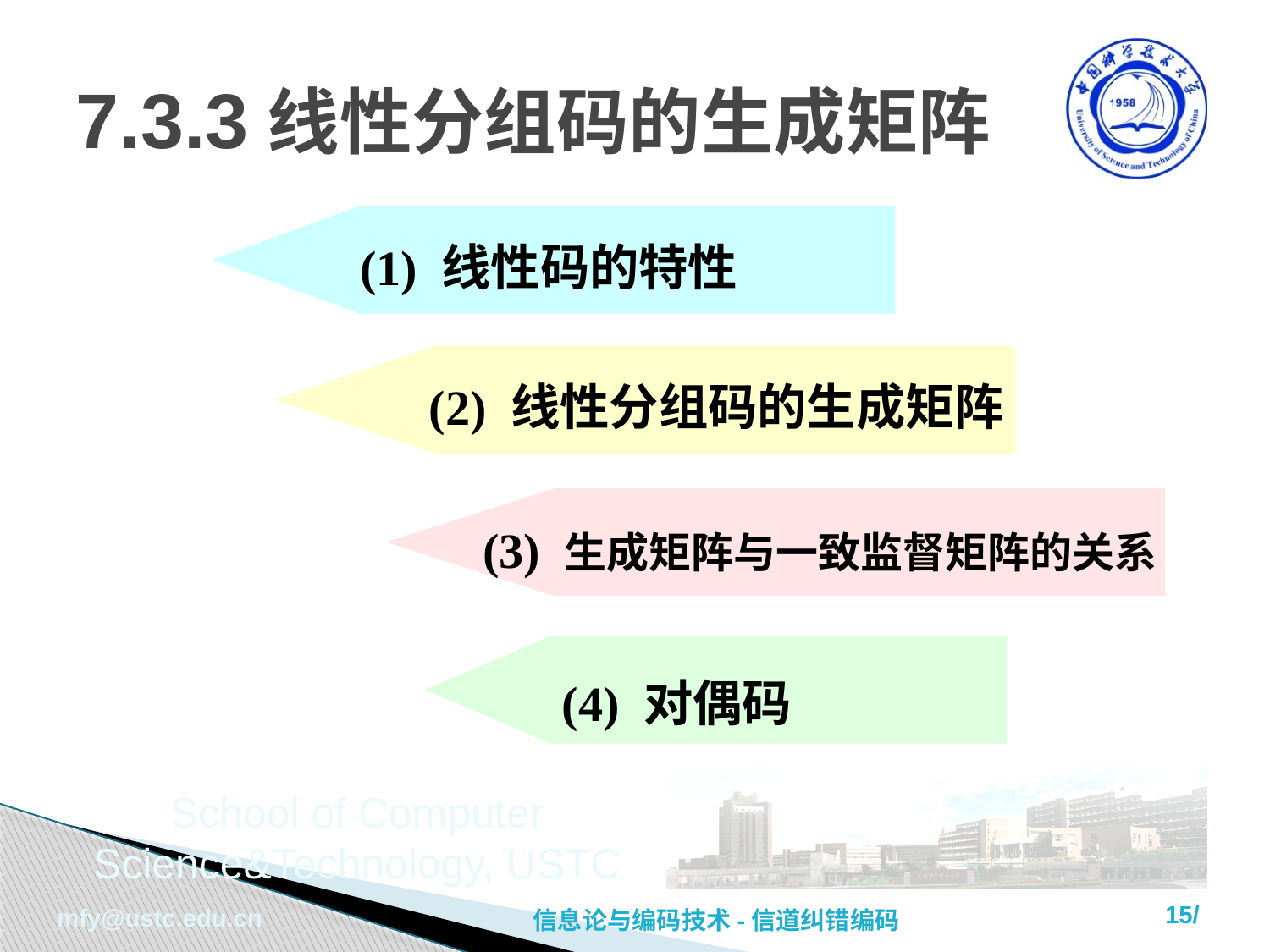

# 7.3.3线性分组码的生成矩阵

     (1) 线性码的特性
     (2) 线性分组码的生成矩阵
(3) 生成矩阵与一致监督矩阵的关系
     (4) 对偶码